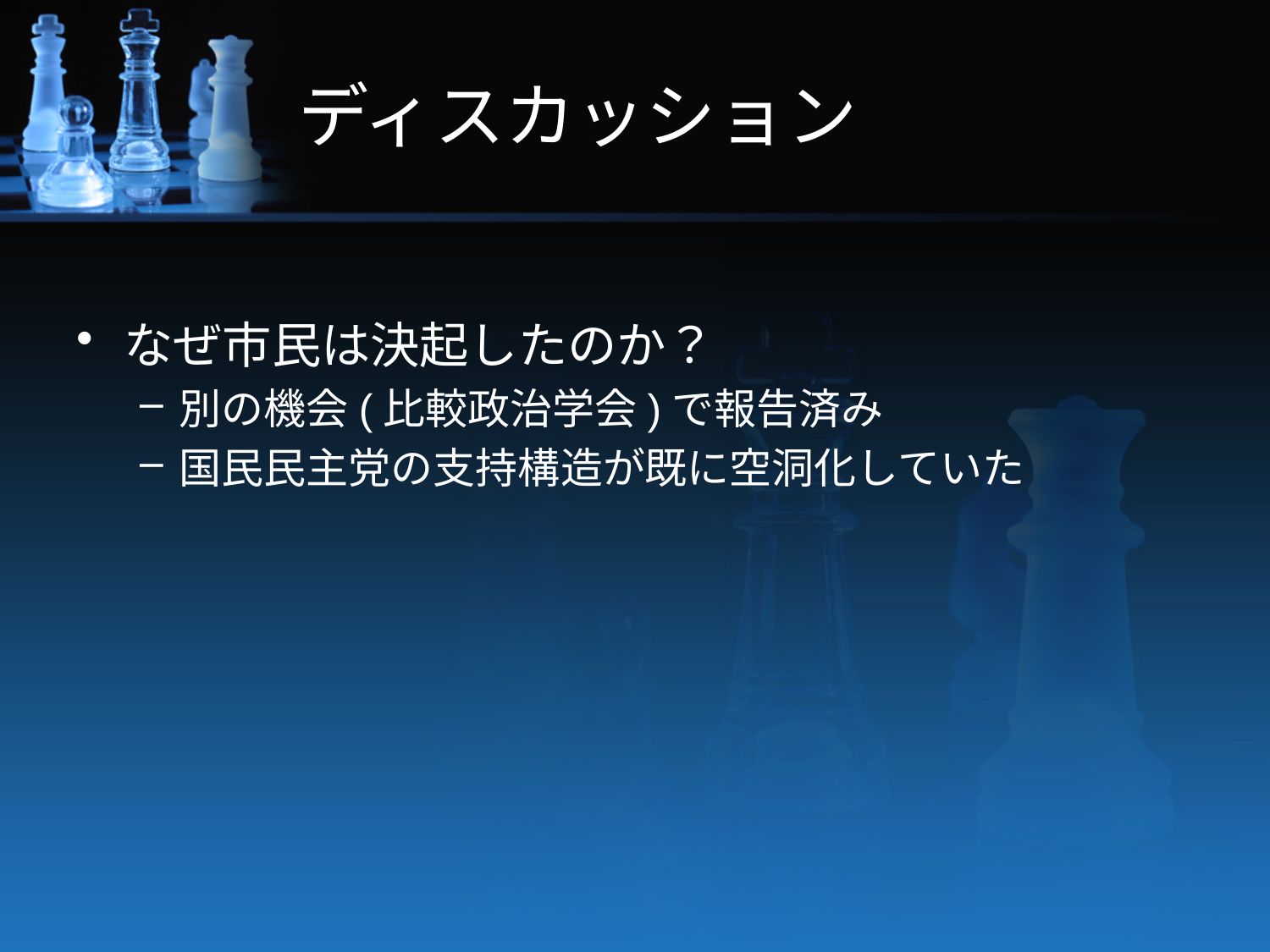

# ディスカッション

なぜ市民は決起したのか？
別の機会(比較政治学会)で報告済み
国民民主党の支持構造が既に空洞化していた